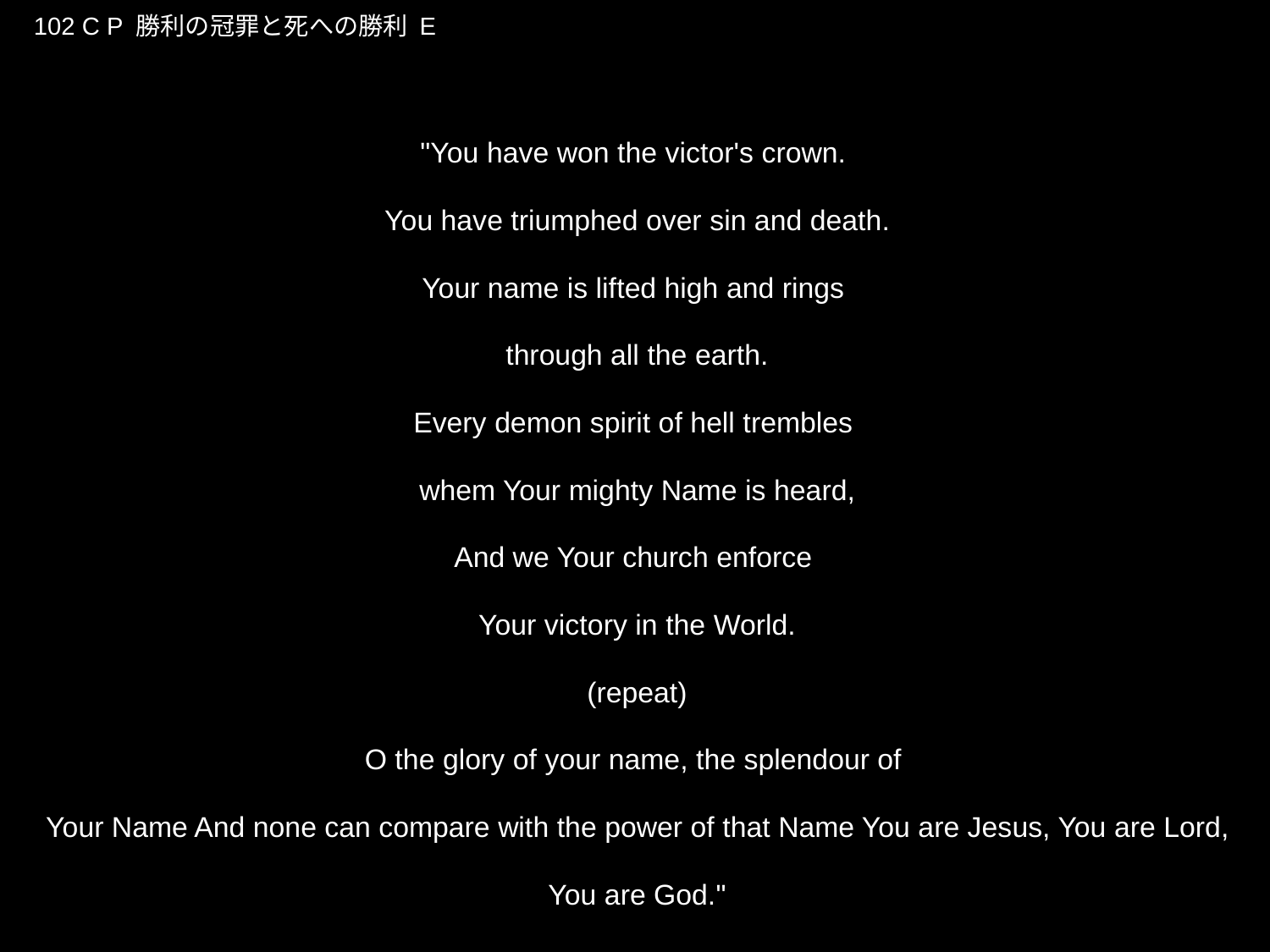

しょうりのかんむりつみとしへのしょうり
★P
102 C P 勝利の冠罪と死への勝利 E
★２
"You have won the victor's crown.
You have triumphed over sin and death.
Your name is lifted high and rings
through all the earth.
Every demon spirit of hell trembles
whem Your mighty Name is heard,
And we Your church enforce
Your victory in the World.
(repeat)
O the glory of your name, the splendour of
Your Name And none can compare with the power of that Name You are Jesus, You are Lord, You are God."